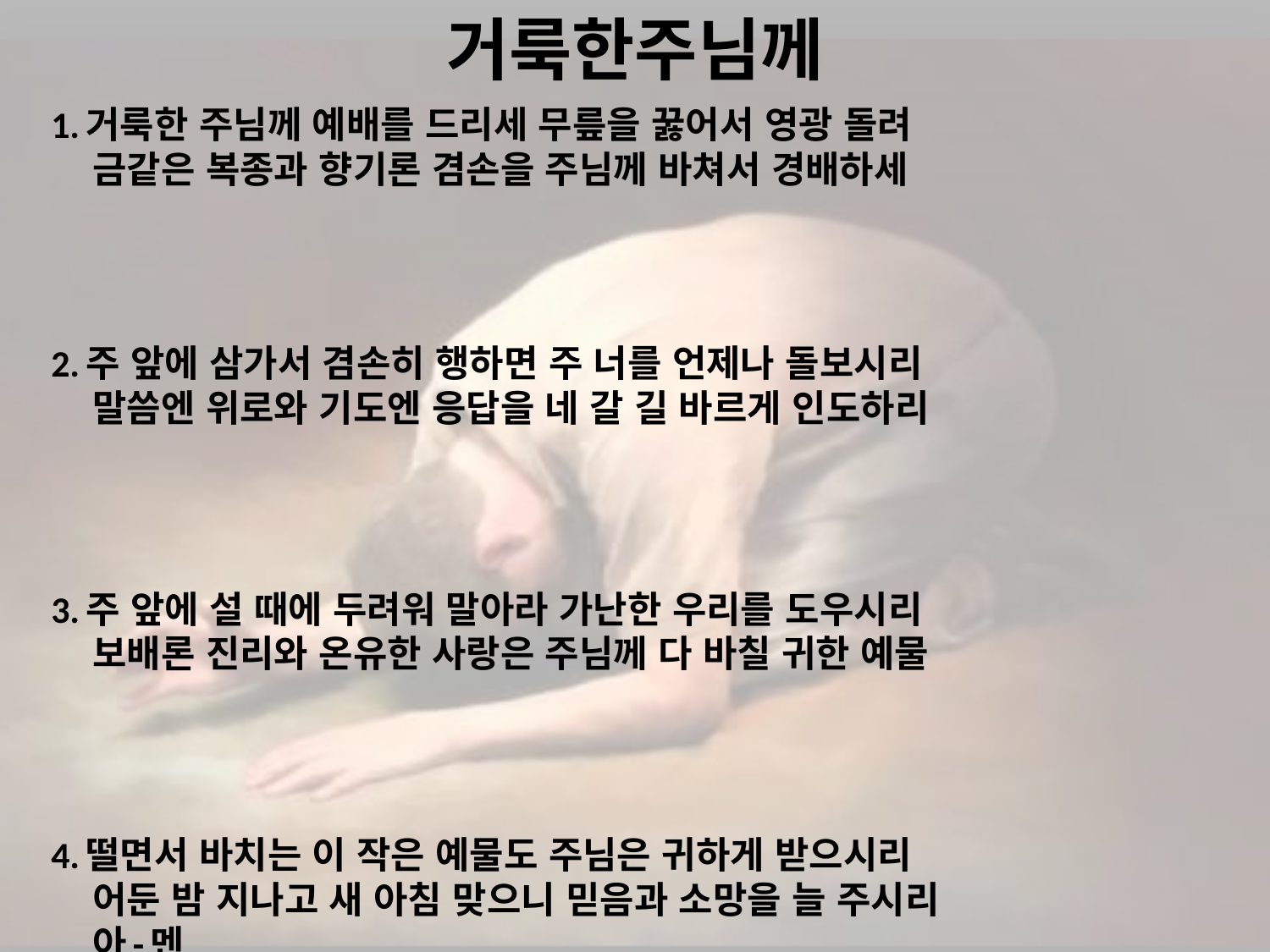

# 거룩한주님께
1.거룩한 주님께 예배를 드리세 무릎을 꿇어서 영광 돌려
    금같은 복종과 향기론 겸손을 주님께 바쳐서 경배하세

2.주 앞에 삼가서 겸손히 행하면 주 너를 언제나 돌보시리
    말씀엔 위로와 기도엔 응답을 네 갈 길 바르게 인도하리

3.주 앞에 설 때에 두려워 말아라 가난한 우리를 도우시리
    보배론 진리와 온유한 사랑은 주님께 다 바칠 귀한 예물

4.떨면서 바치는 이 작은 예물도 주님은 귀하게 받으시리
    어둔 밤 지나고 새 아침 맞으니 믿음과 소망을 늘 주시리
    아-멘